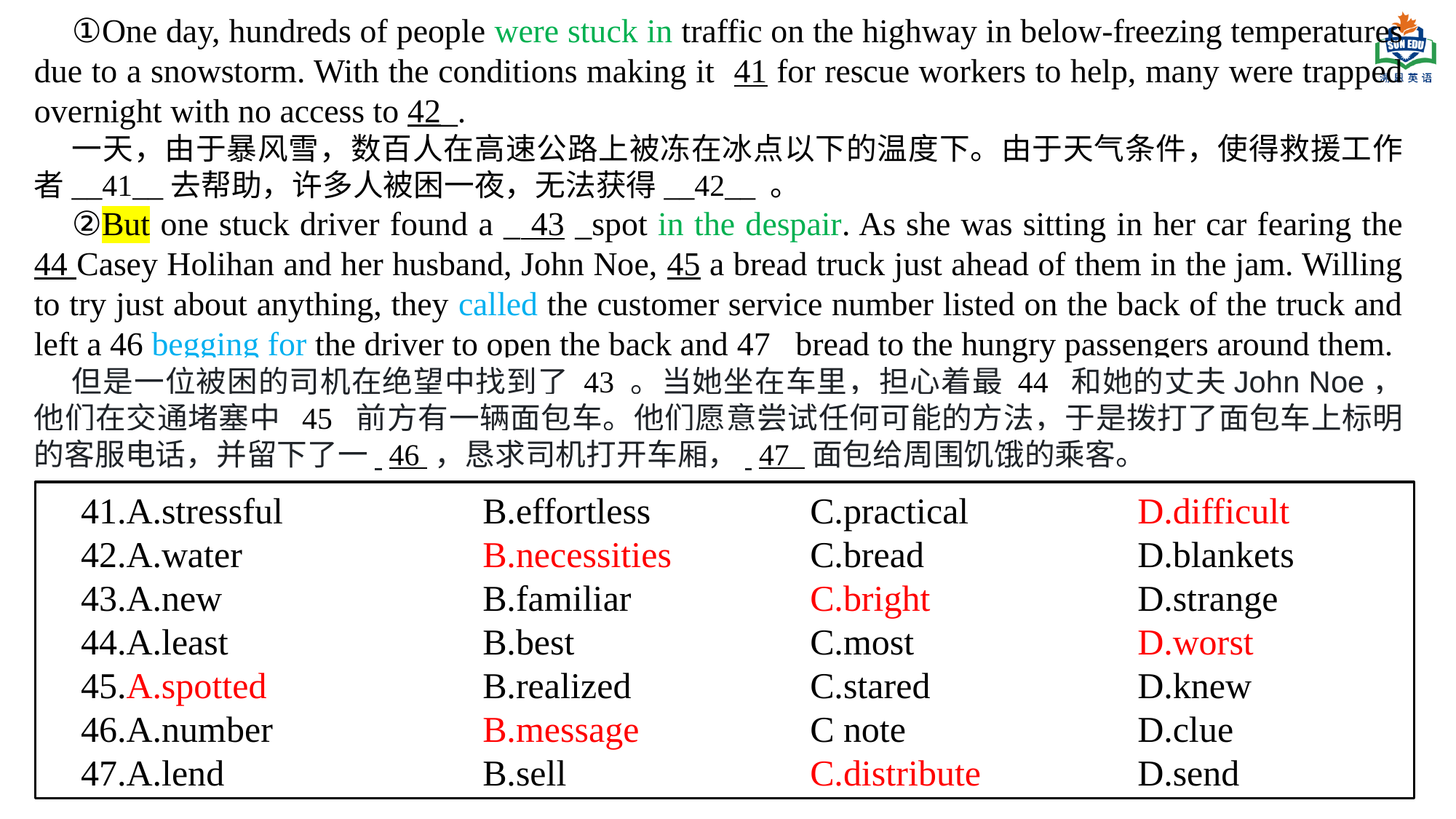

①One day, hundreds of people were stuck in traffic on the highway in below-freezing temperatures due to a snowstorm. With the conditions making it  41 for rescue workers to help, many were trapped overnight with no access to 42_.
一天，由于暴风雪，数百人在高速公路上被冻在冰点以下的温度下。由于天气条件，使得救援工作者__41__去帮助，许多人被困一夜，无法获得__42__ 。
②But one stuck driver found a _ 43 _spot in the despair. As she was sitting in her car fearing the 44 Casey Holihan and her husband, John Noe, 45 a bread truck just ahead of them in the jam. Willing to try just about anything, they called the customer service number listed on the back of the truck and left a 46 begging for the driver to open the back and 47 _bread to the hungry passengers around them.
但是一位被困的司机在绝望中找到了 43 。当她坐在车里，担心着最 44_和她的丈夫John Noe，他们在交通堵塞中  45  前方有一辆面包车。他们愿意尝试任何可能的方法，于是拨打了面包车上标明的客服电话，并留下了一  46 ，恳求司机打开车厢，  47  面包给周围饥饿的乘客。

41.A.stressful		B.effortless		C.practical		D.difficult
42.A.water			B.necessities		C.bread		D.blankets
43.A.new			B.familiar		C.bright		D.strange
44.A.least			B.best			C.most			D.worst
45.A.spotted		B.realized		C.stared		D.knew
46.A.number		B.message		C note			D.clue
47.A.lend			B.sell			C.distribute		D.send